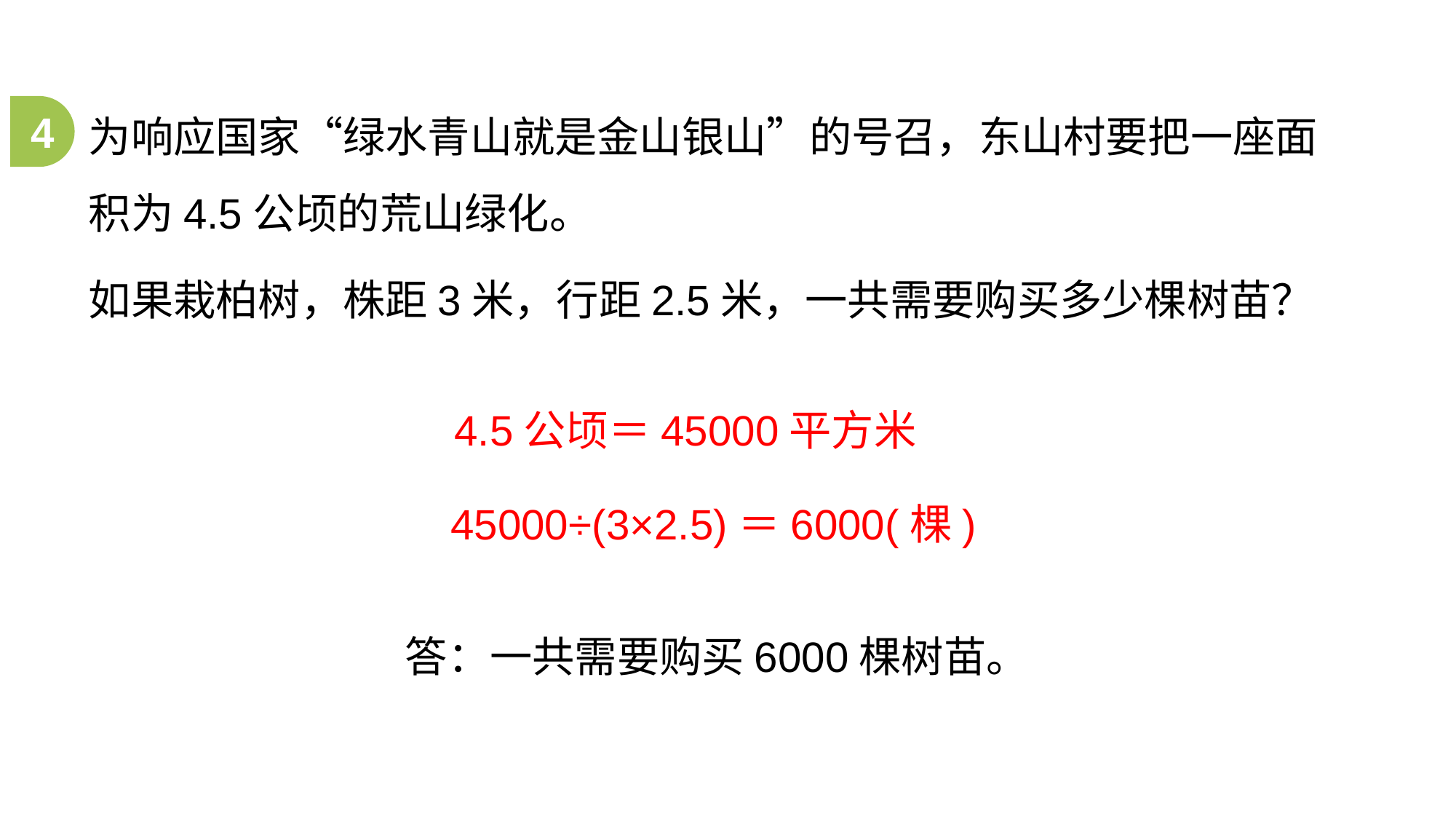

为响应国家“绿水青山就是金山银山”的号召，东山村要把一座面积为4.5公顷的荒山绿化。
4
如果栽柏树，株距3米，行距2.5米，一共需要购买多少棵树苗？
4.5公顷＝45000平方米
45000÷(3×2.5)＝6000(棵)
答：一共需要购买6000棵树苗。